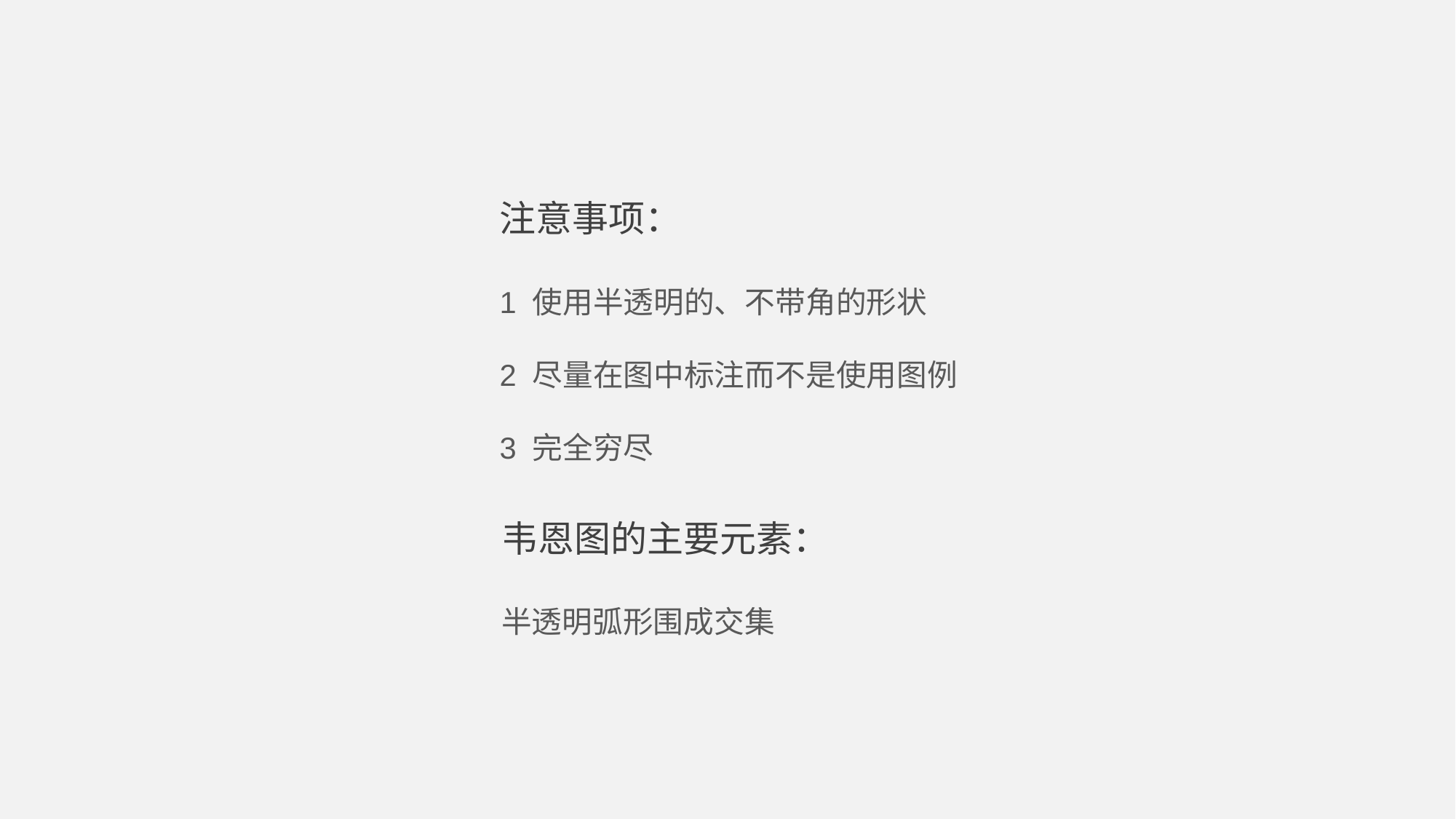

注意事项：

1 使用半透明的、不带角的形状

2 尽量在图中标注而不是使用图例

3 完全穷尽

韦恩图的主要元素：

半透明弧形围成交集